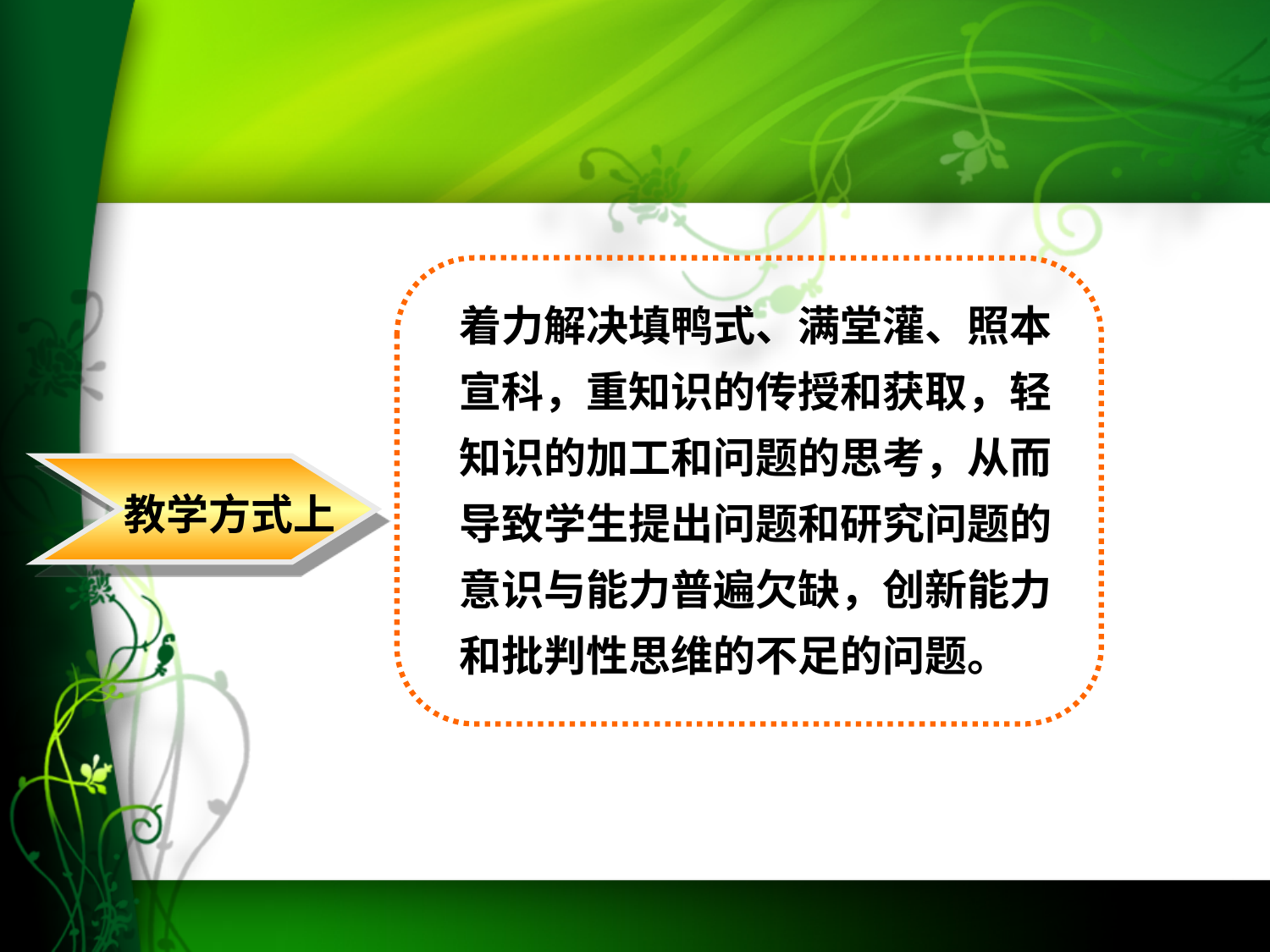

着力解决填鸭式、满堂灌、照本宣科，重知识的传授和获取，轻知识的加工和问题的思考，从而导致学生提出问题和研究问题的意识与能力普遍欠缺，创新能力和批判性思维的不足的问题。

 教学方式上